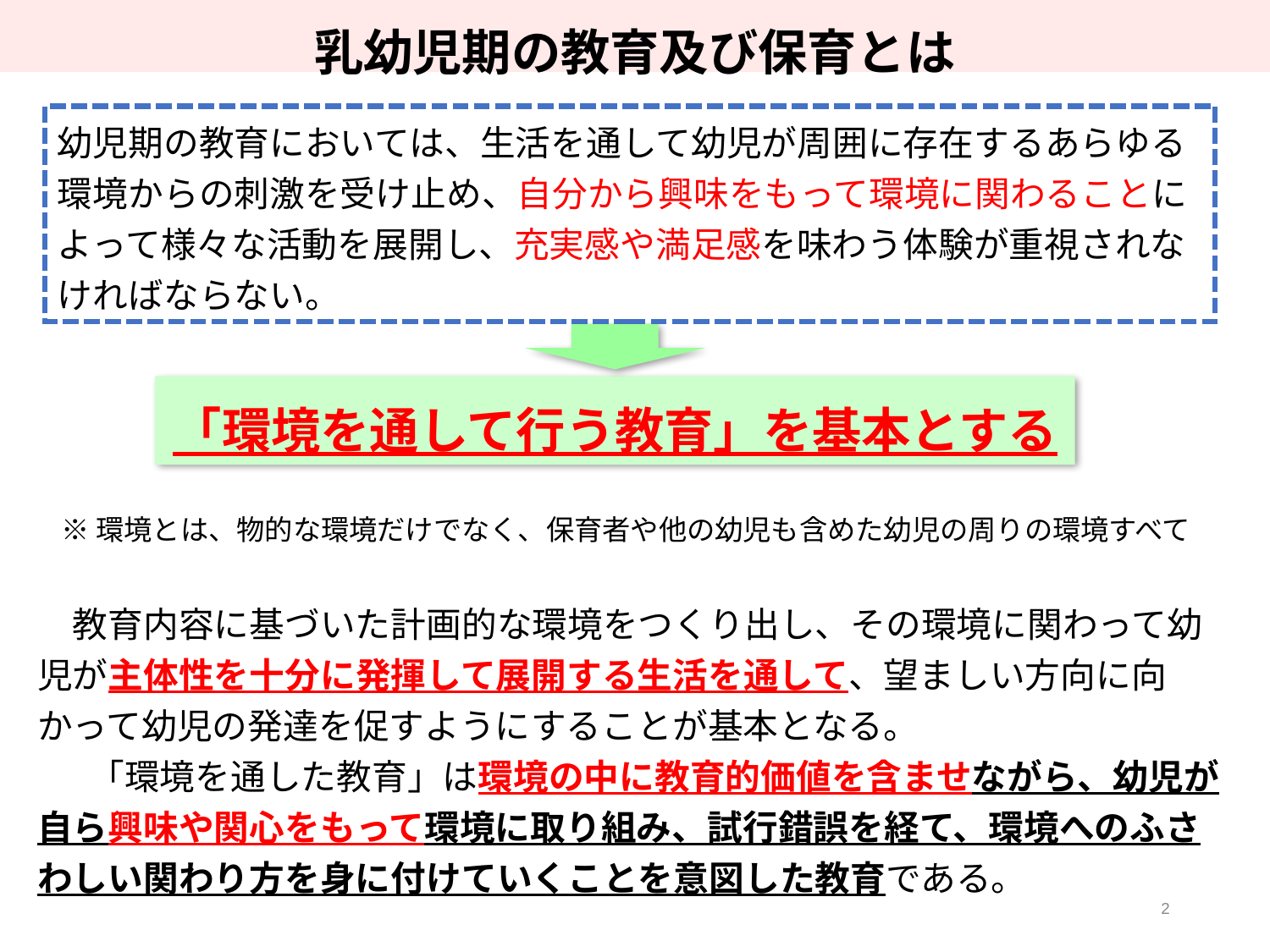

乳幼児期の教育及び保育とは
幼児期の教育においては、生活を通して幼児が周囲に存在するあらゆる環境からの刺激を受け止め、自分から興味をもって環境に関わることによって様々な活動を展開し、充実感や満足感を味わう体験が重視されなければならない。

「環境を通して行う教育」を基本とする
※環境とは、物的な環境だけでなく、保育者や他の幼児も含めた幼児の周りの環境すべて
　教育内容に基づいた計画的な環境をつくり出し、その環境に関わって幼児が主体性を十分に発揮して展開する生活を通して、望ましい方向に向かって幼児の発達を促すようにすることが基本となる。
 　「環境を通した教育」は環境の中に教育的価値を含ませながら、幼児が自ら興味や関心をもって環境に取り組み、試行錯誤を経て、環境へのふさわしい関わり方を身に付けていくことを意図した教育である。
2